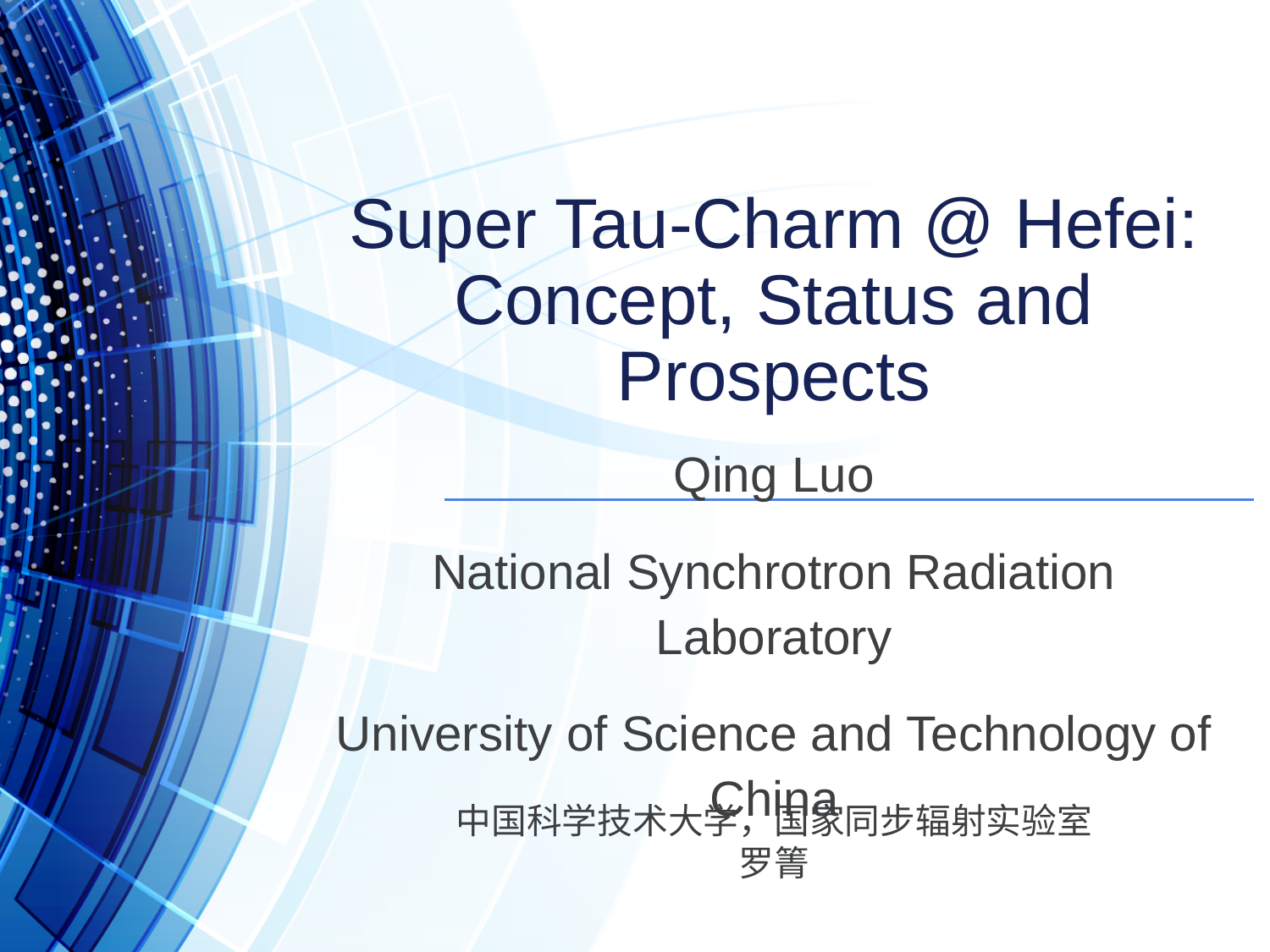

# Super Tau-Charm @ Hefei: Concept, Status and Prospects
Qing Luo
National Synchrotron Radiation Laboratory
University of Science and Technology of China
中国科学技术大学，国家同步辐射实验室
罗箐